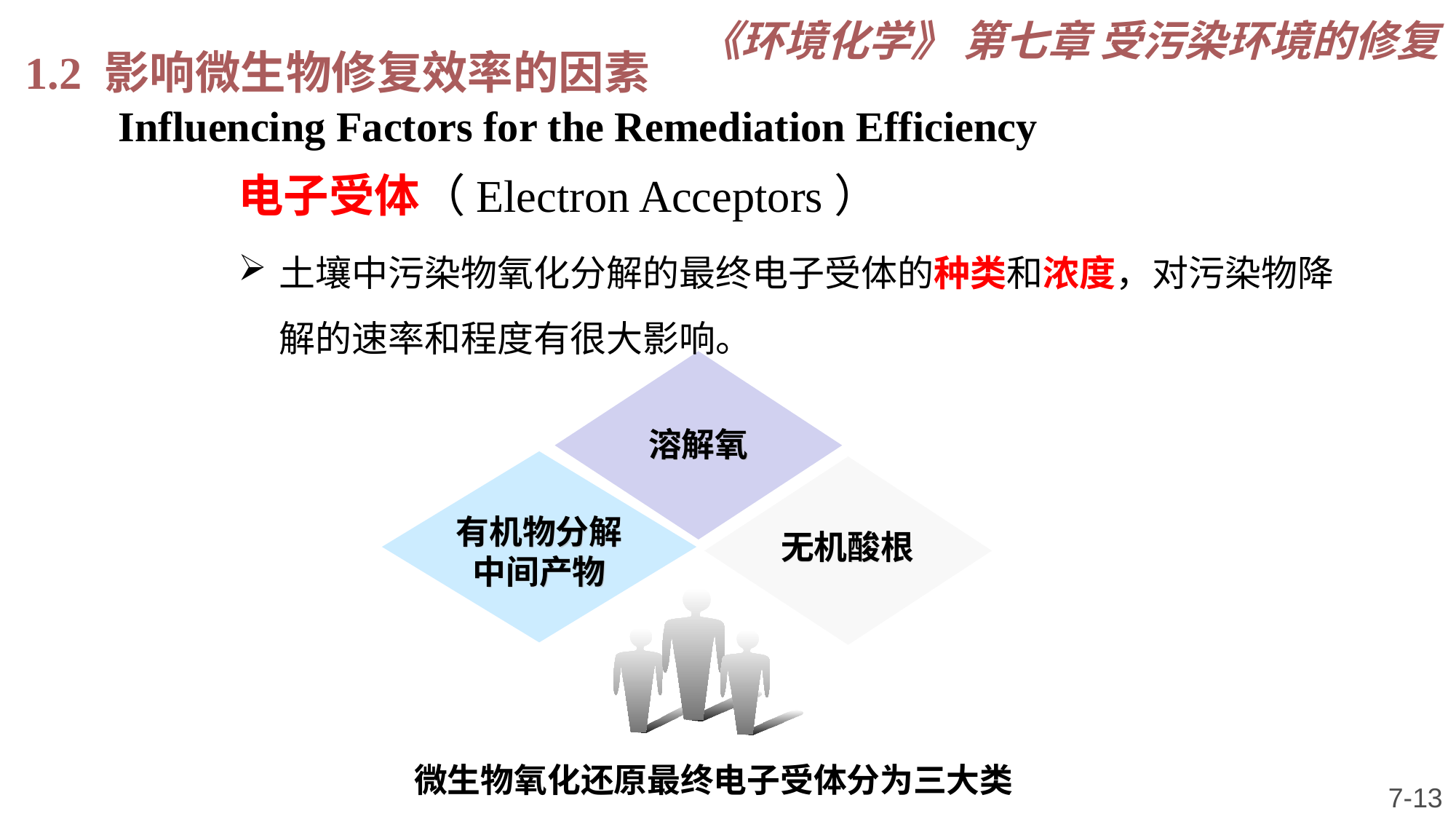

《环境化学》 第七章 受污染环境的修复
1.2 影响微生物修复效率的因素
Influencing Factors for the Remediation Efficiency
电子受体（Electron Acceptors）
土壤中污染物氧化分解的最终电子受体的种类和浓度，对污染物降解的速率和程度有很大影响。

溶解氧

有机物分解中间产物
无机酸根

微生物氧化还原最终电子受体分为三大类
7-13